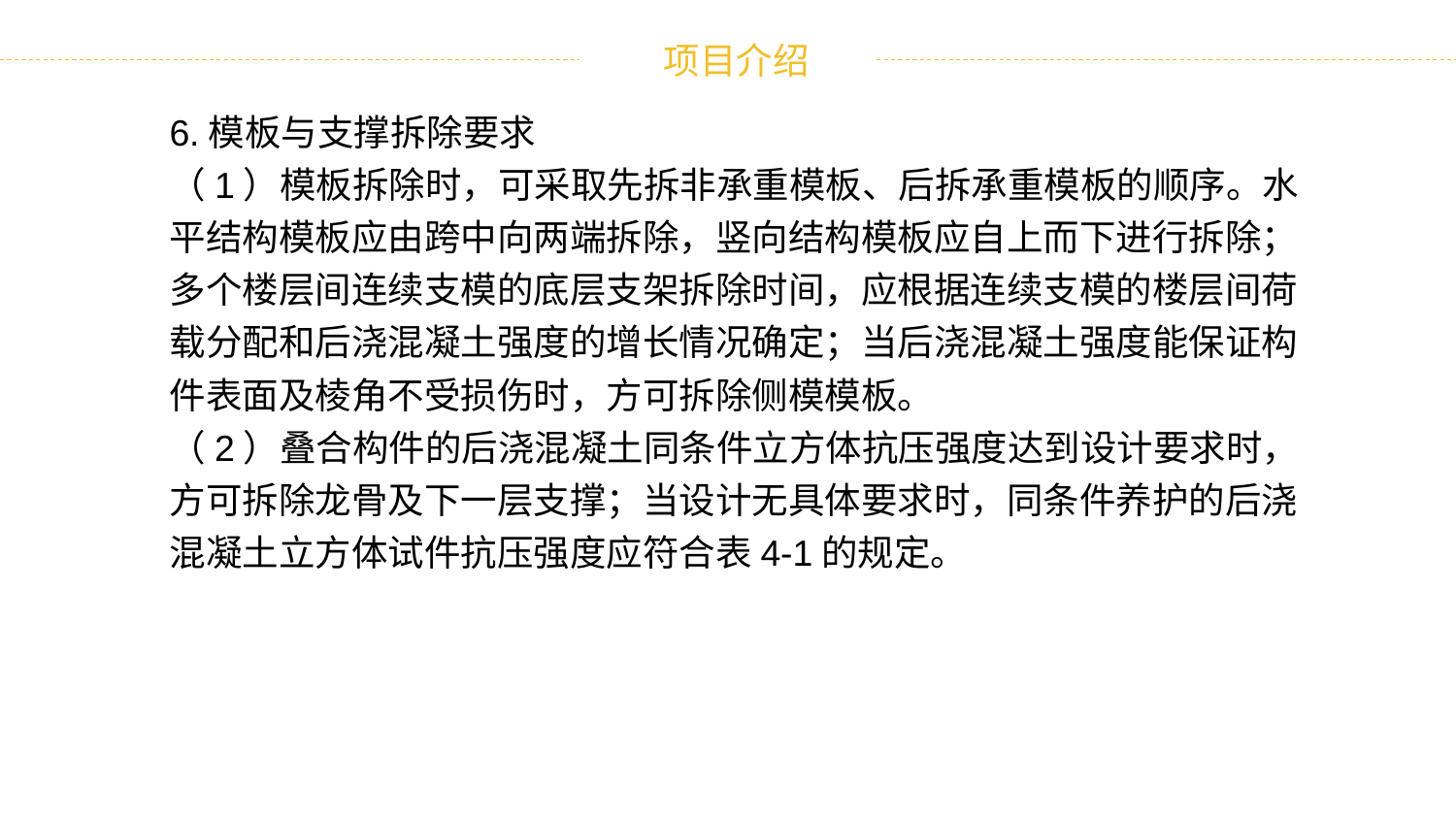

6.模板与支撑拆除要求
（1）模板拆除时，可采取先拆非承重模板、后拆承重模板的顺序。水平结构模板应由跨中向两端拆除，竖向结构模板应自上而下进行拆除；多个楼层间连续支模的底层支架拆除时间，应根据连续支模的楼层间荷载分配和后浇混凝土强度的增长情况确定；当后浇混凝土强度能保证构件表面及棱角不受损伤时，方可拆除侧模模板。
（2）叠合构件的后浇混凝土同条件立方体抗压强度达到设计要求时，方可拆除龙骨及下一层支撑；当设计无具体要求时，同条件养护的后浇混凝土立方体试件抗压强度应符合表4-1的规定。